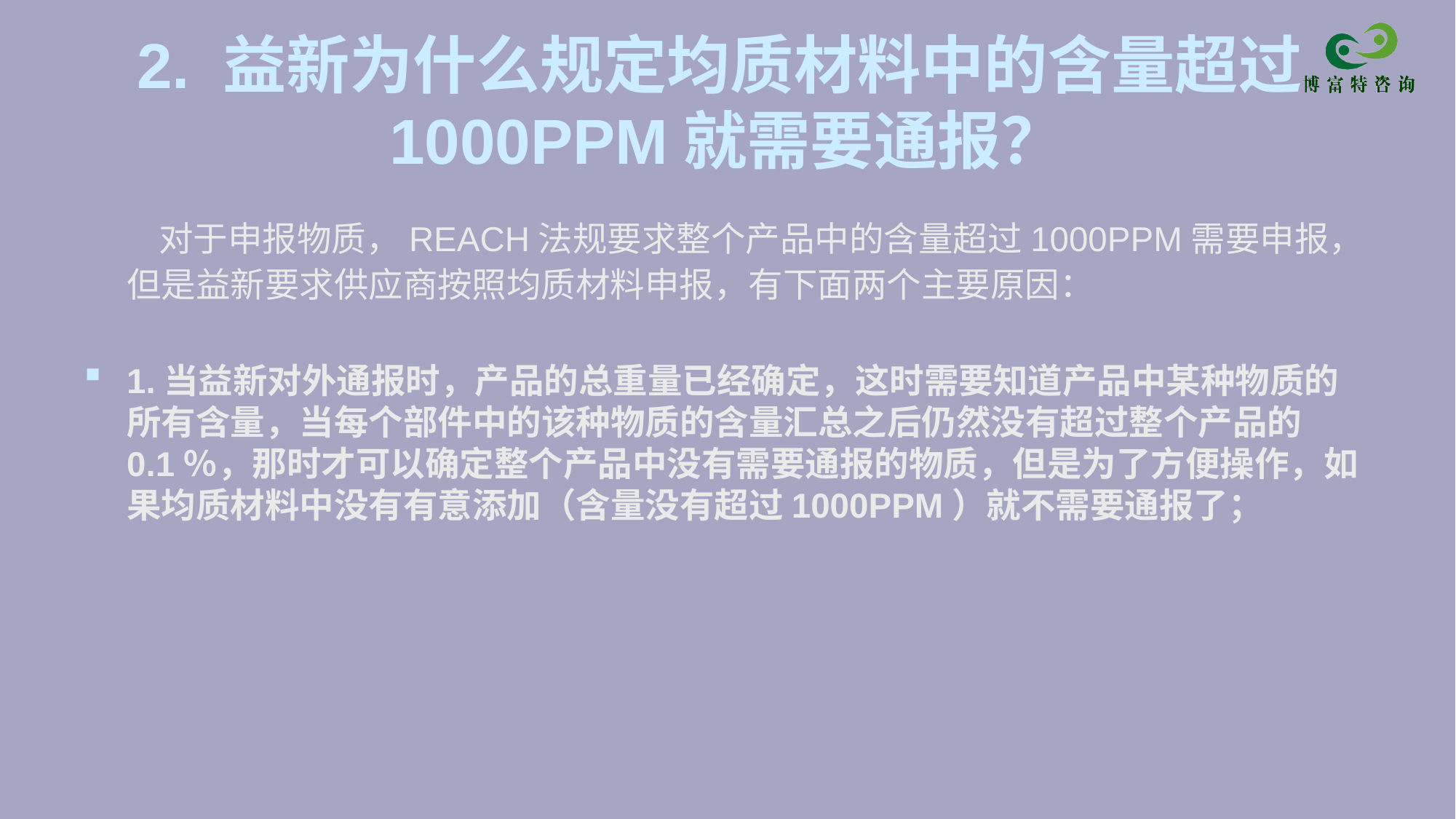

# 2. 益新为什么规定均质材料中的含量超过1000PPM就需要通报？
     对于申报物质，REACH法规要求整个产品中的含量超过1000PPM需要申报，但是益新要求供应商按照均质材料申报，有下面两个主要原因：

1.当益新对外通报时，产品的总重量已经确定，这时需要知道产品中某种物质的所有含量，当每个部件中的该种物质的含量汇总之后仍然没有超过整个产品的0.1％，那时才可以确定整个产品中没有需要通报的物质，但是为了方便操作，如果均质材料中没有有意添加（含量没有超过1000PPM）就不需要通报了；